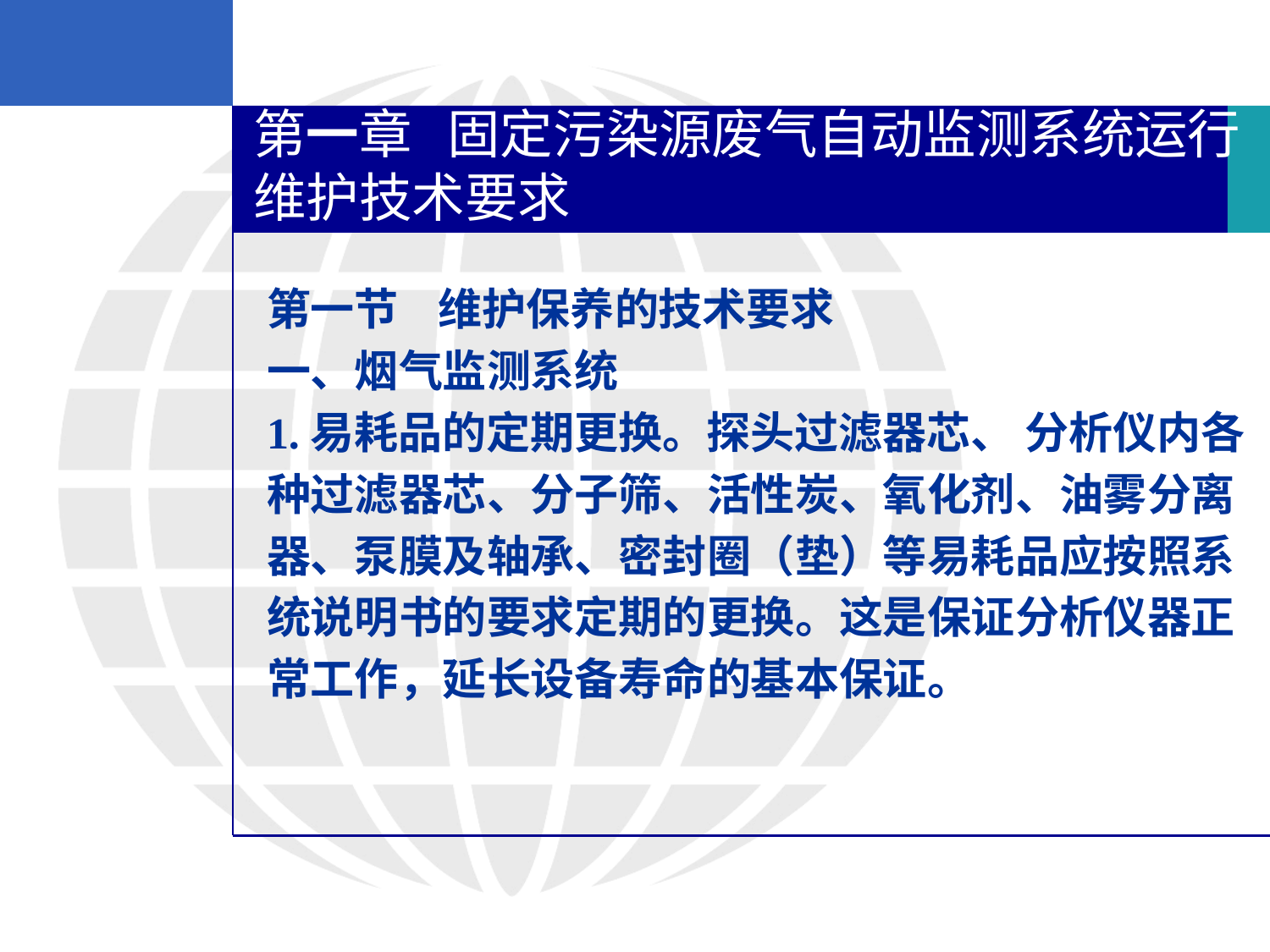

第一章   固定污染源废气自动监测系统运行维护技术要求
第一节    维护保养的技术要求
一、烟气监测系统
1.易耗品的定期更换。探头过滤器芯、 分析仪内各
种过滤器芯、分子筛、活性炭、氧化剂、油雾分离
器、泵膜及轴承、密封圈（垫）等易耗品应按照系
统说明书的要求定期的更换。这是保证分析仪器正
常工作，延长设备寿命的基本保证。